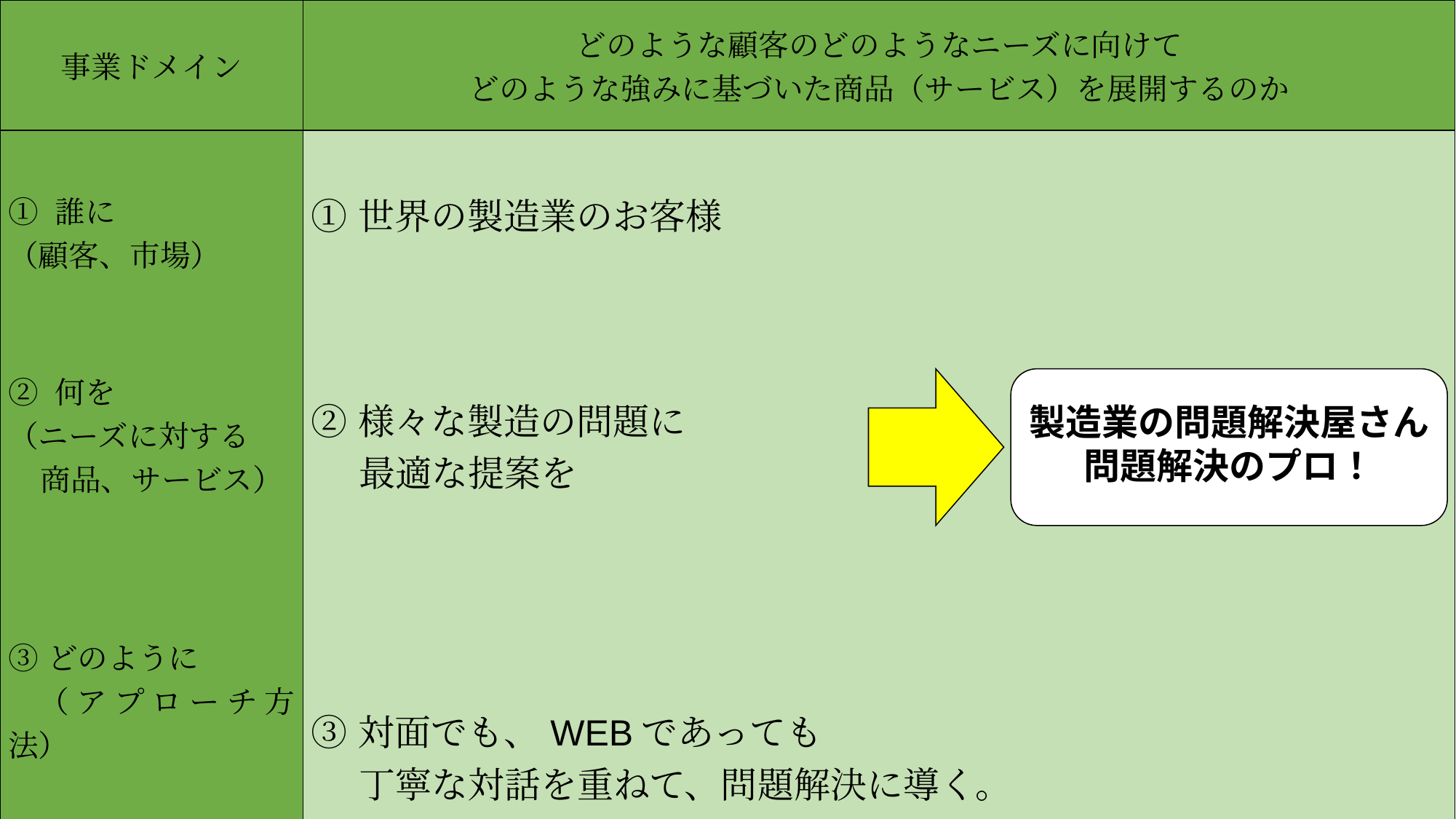

| 事業ドメイン | どのような顧客のどのようなニーズに向けて どのような強みに基づいた商品（サービス）を展開するのか |
| --- | --- |
| ① 誰に （顧客、市場） | ①世界の製造業のお客様 ②様々な製造の問題に 最適な提案を   ③対面でも、WEBであっても 丁寧な対話を重ねて、問題解決に導く。 |
| ② 何を （ニーズに対する 商品、サービス） |  |
| ③どのように （アプローチ方法） |  |

製造業の問題解決屋さん
問題解決のプロ！